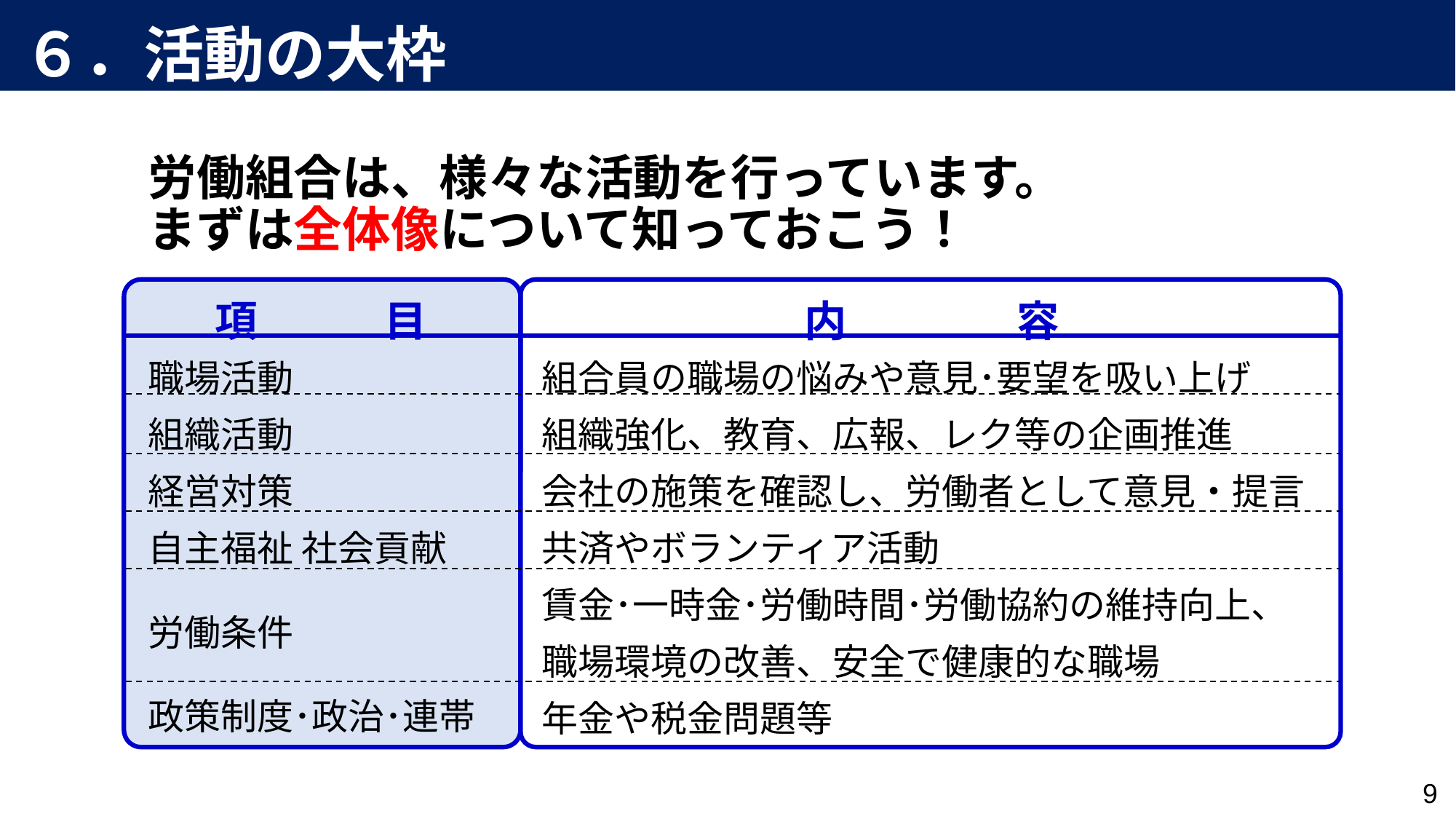

６．活動の大枠
労働組合は、様々な活動を行っています。
まずは全体像について知っておこう！

項　　　目
内　　　　容
職場活動
組織活動
経営対策
自主福祉 社会貢献
労働条件
政策制度･政治･連帯
組合員の職場の悩みや意見･要望を吸い上げ
組織強化、教育、広報、レク等の企画推進
会社の施策を確認し、労働者として意見・提言
共済やボランティア活動
賃金･一時金･労働時間･労働協約の維持向上、
職場環境の改善、安全で健康的な職場
年金や税金問題等
9